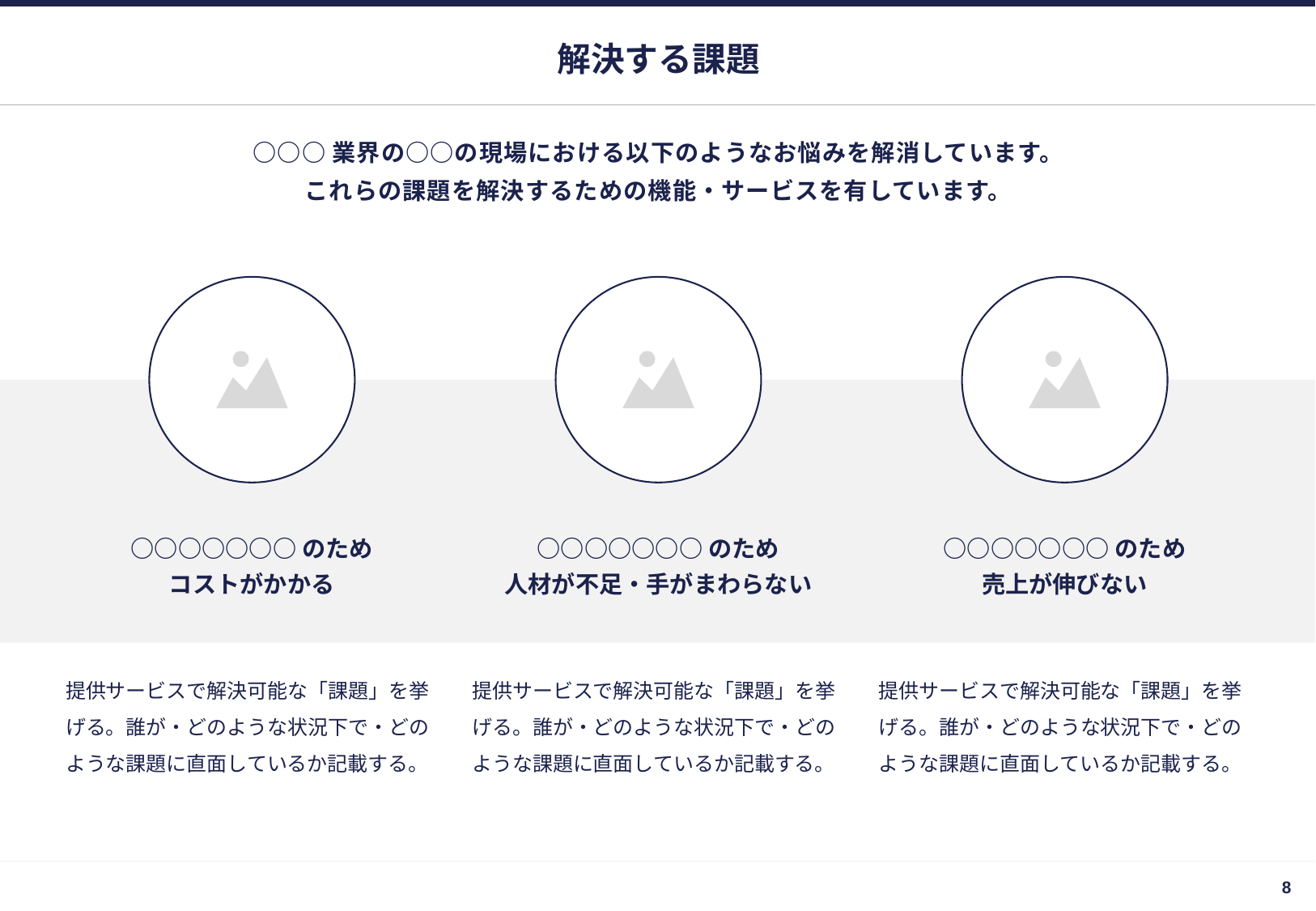

# 解決する課題
○○○業界の○○の現場における以下のようなお悩みを解消しています。
これらの課題を解決するための機能・サービスを有しています。

○○○○○○○のため
コストがかかる
○○○○○○○のため
人材が不足・手がまわらない
○○○○○○○のため
売上が伸びない
提供サービスで解決可能な「課題」を挙げる。誰が・どのような状況下で・どのような課題に直面しているか記載する。
提供サービスで解決可能な「課題」を挙げる。誰が・どのような状況下で・どのような課題に直面しているか記載する。
提供サービスで解決可能な「課題」を挙げる。誰が・どのような状況下で・どのような課題に直面しているか記載する。
8